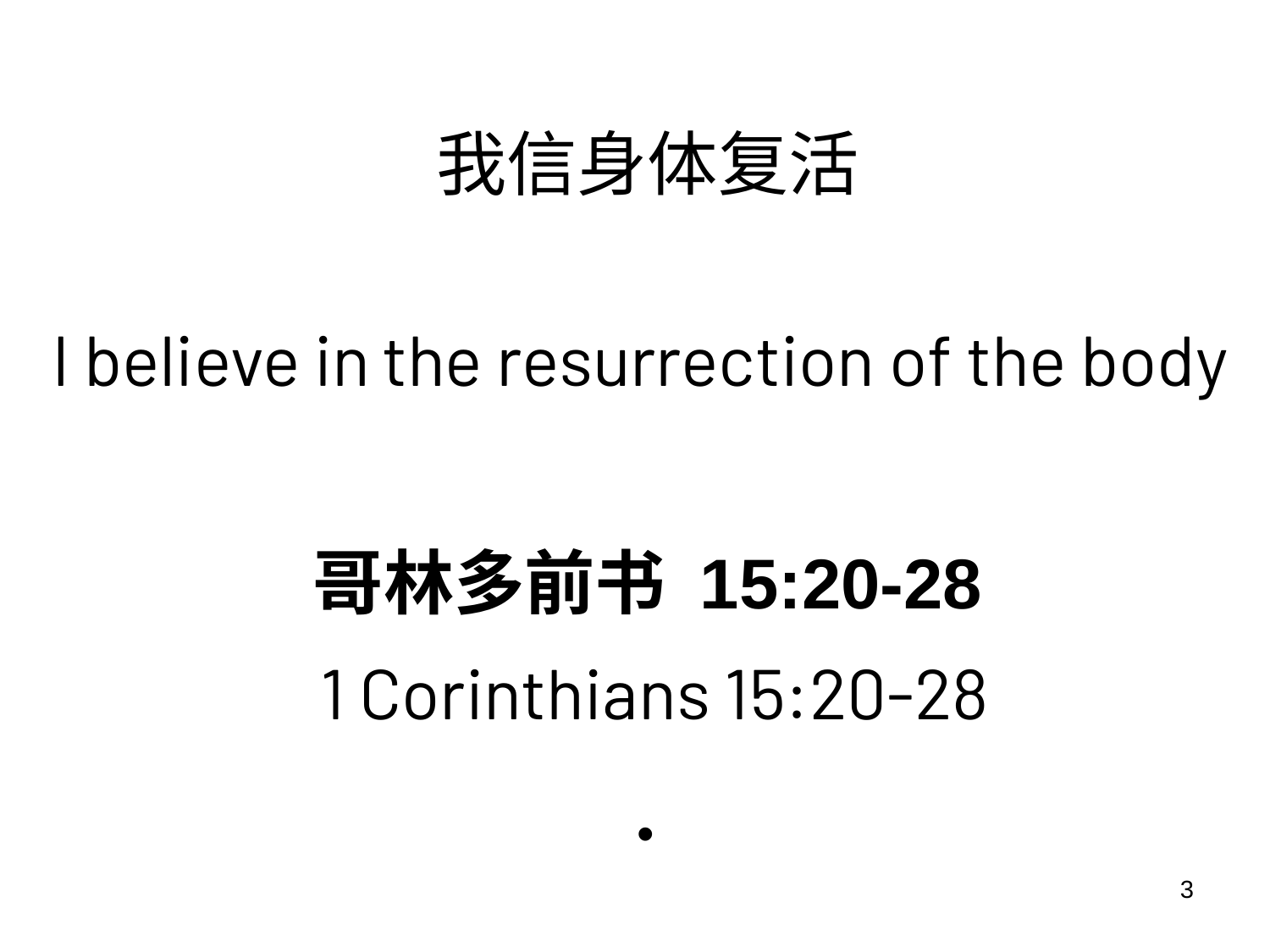

我信身体复活

I believe in the resurrection of the body

哥林多前书 15:20-28
 1 Corinthians 15:20-28
#
3